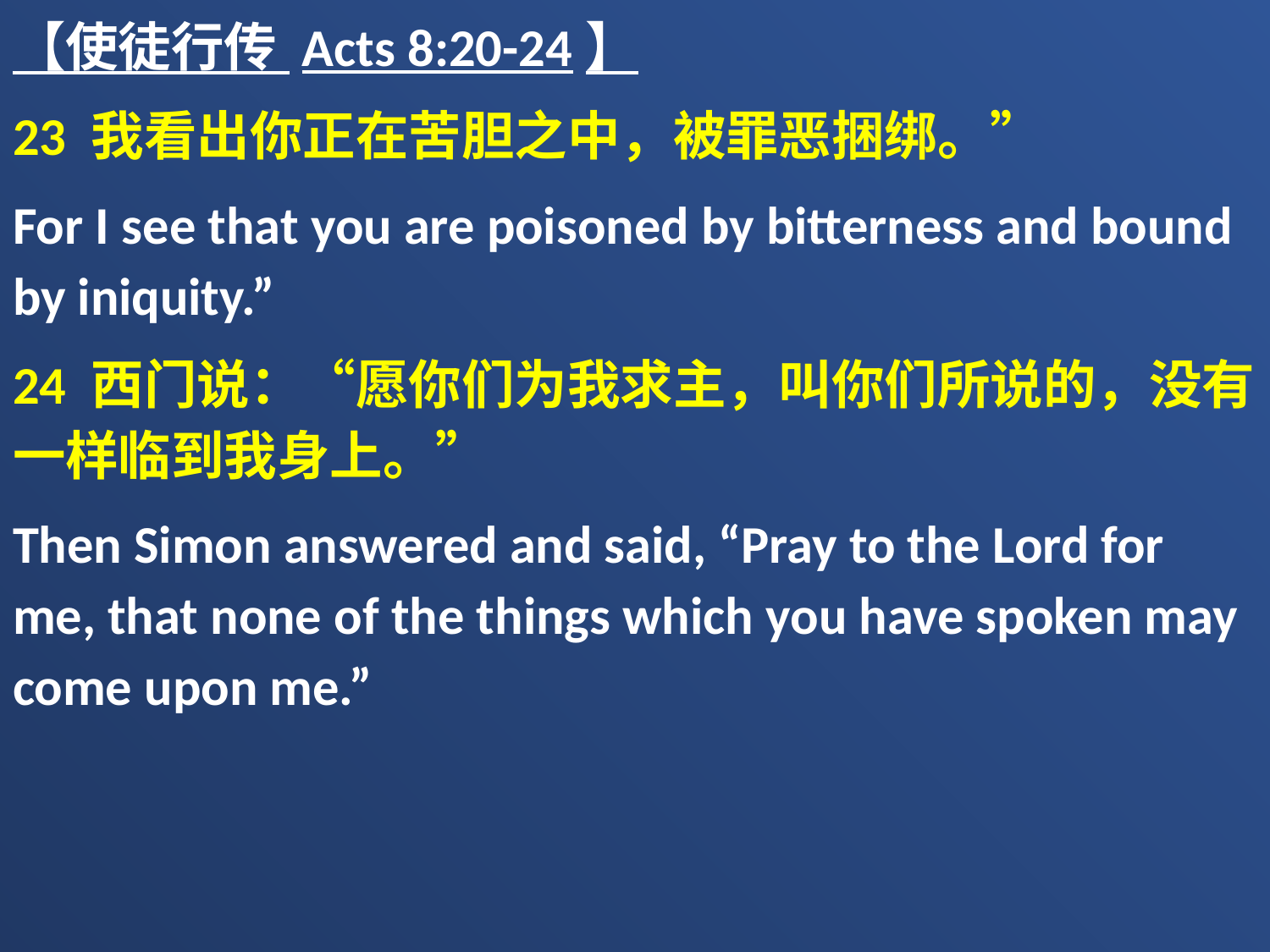

【使徒行传 Acts 8:20-24】
23 我看出你正在苦胆之中，被罪恶捆绑。”
For I see that you are poisoned by bitterness and bound by iniquity.”
24 西门说：“愿你们为我求主，叫你们所说的，没有一样临到我身上。”
Then Simon answered and said, “Pray to the Lord for me, that none of the things which you have spoken may come upon me.”